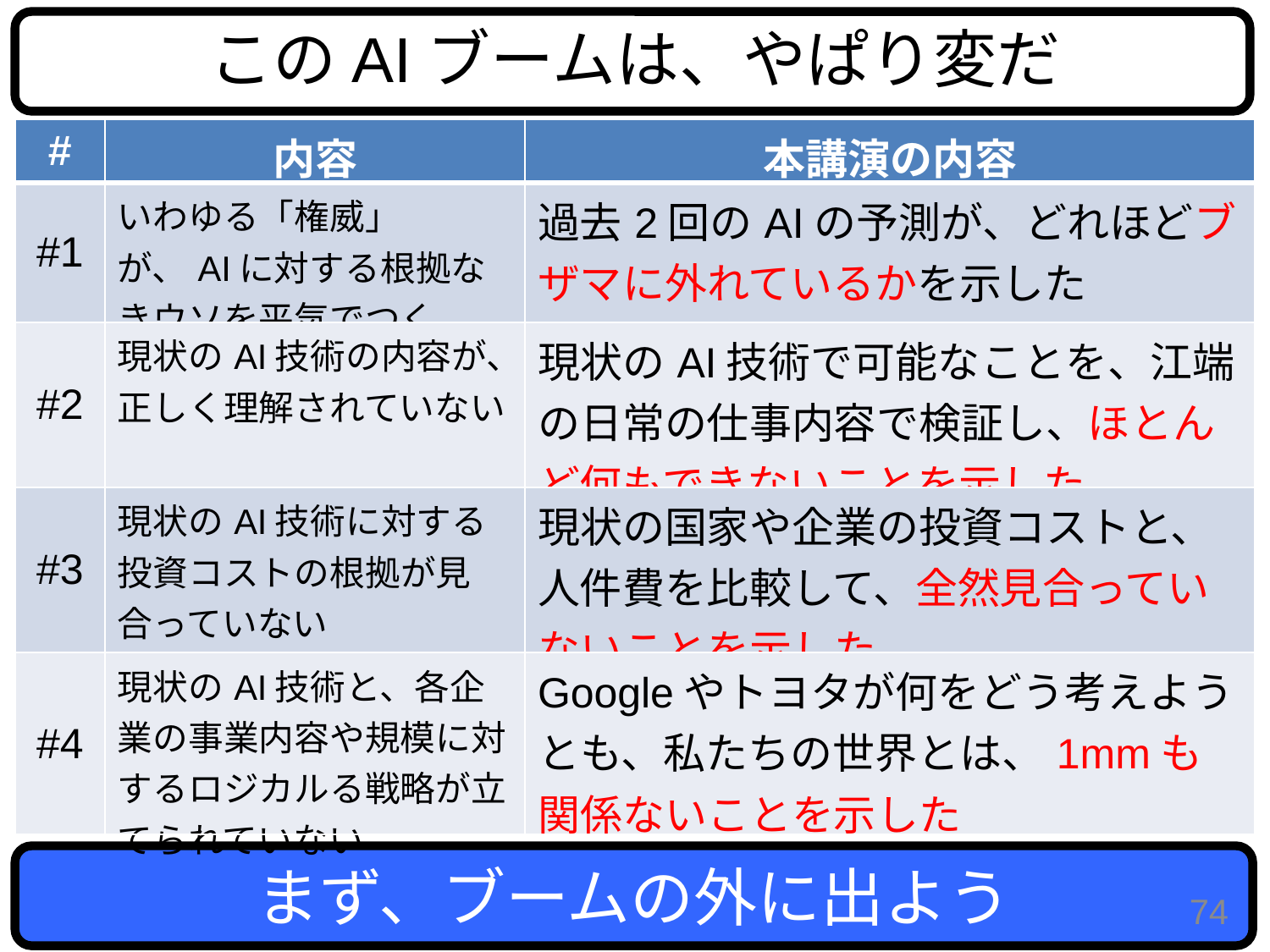

このAIブームは、やぱり変だ
| # | 内容 | 本講演の内容 |
| --- | --- | --- |
| #1 | いわゆる「権威」が、AIに対する根拠なきウソを平気でつく | 過去2回のAIの予測が、どれほどブザマに外れているかを示した |
| #2 | 現状のAI技術の内容が、正しく理解されていない | 現状のAI技術で可能なことを、江端の日常の仕事内容で検証し、ほとんど何もできないことを示した |
| #3 | 現状のAI技術に対する投資コストの根拠が見合っていない | 現状の国家や企業の投資コストと、人件費を比較して、全然見合っていないことを示した |
| #4 | 現状のAI技術と、各企業の事業内容や規模に対するロジカルる戦略が立てられていない | Googleやトヨタが何をどう考えようとも、私たちの世界とは、1mmも関係ないことを示した |
まず、ブームの外に出よう
74